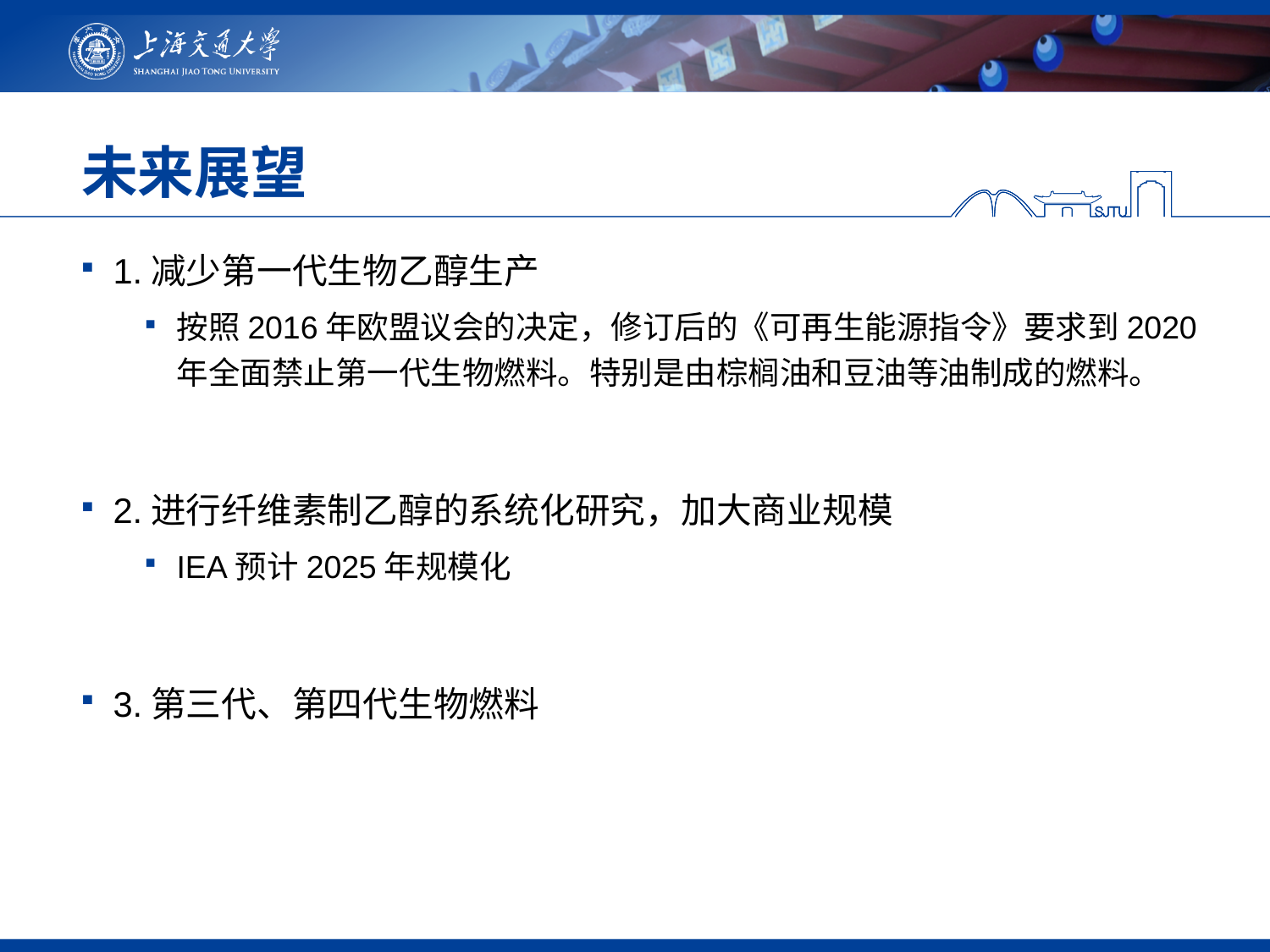

# 未来展望
1.减少第一代生物乙醇生产
按照2016年欧盟议会的决定，修订后的《可再生能源指令》要求到2020年全面禁止第一代生物燃料。特别是由棕榈油和豆油等油制成的燃料。

2.进行纤维素制乙醇的系统化研究，加大商业规模
IEA预计2025年规模化

3.第三代、第四代生物燃料